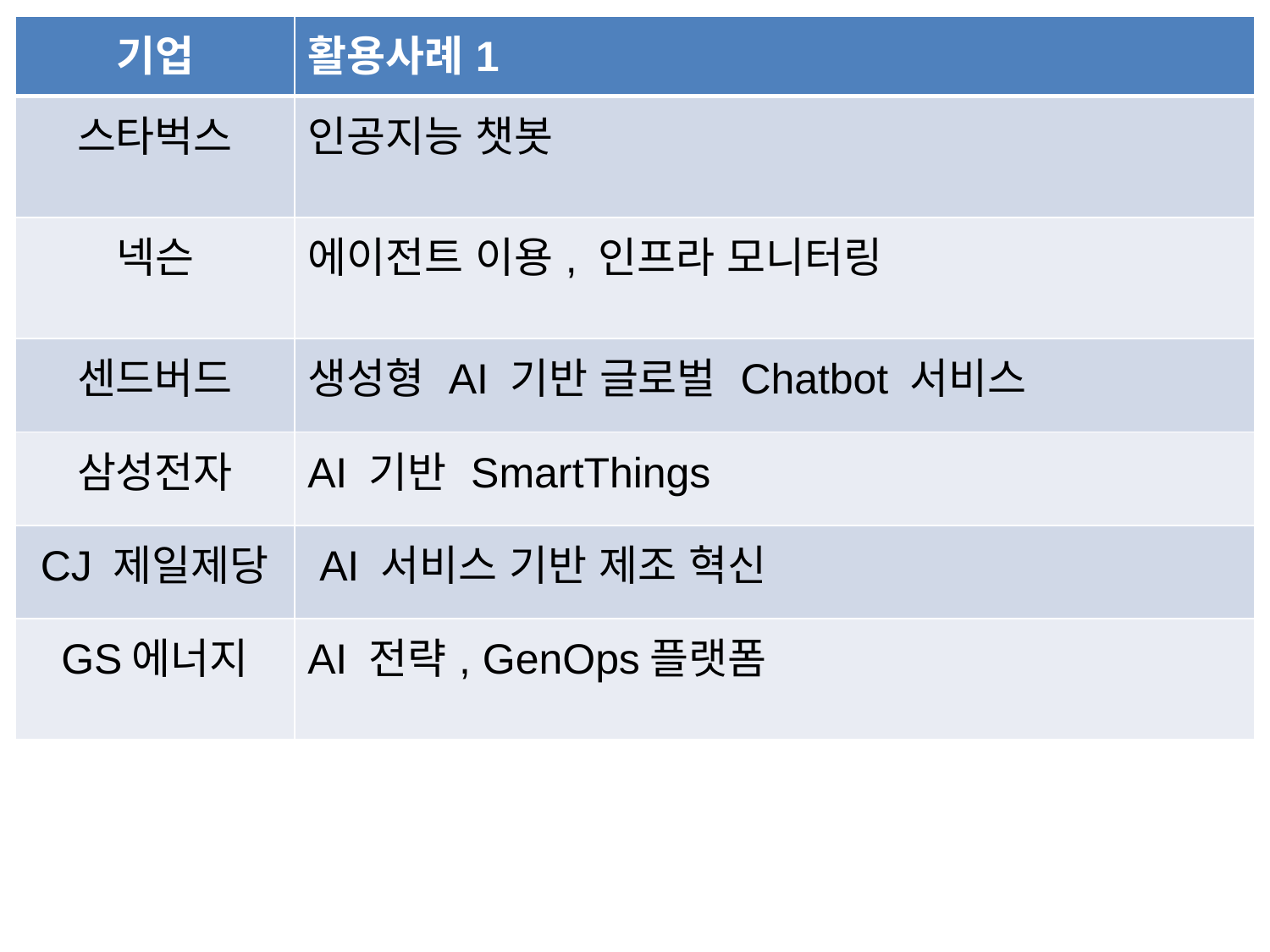

| 기업 | 활용사례1 |
| --- | --- |
| 스타벅스 | 인공지능 챗봇 |
| 넥슨 | 에이전트 이용, 인프라 모니터링 |
| 센드버드 | 생성형 AI 기반 글로벌 Chatbot 서비스 |
| 삼성전자 | AI 기반 SmartThings |
| CJ 제일제당 | AI 서비스 기반 제조 혁신 |
| GS에너지 | AI 전략, GenOps플랫폼 |